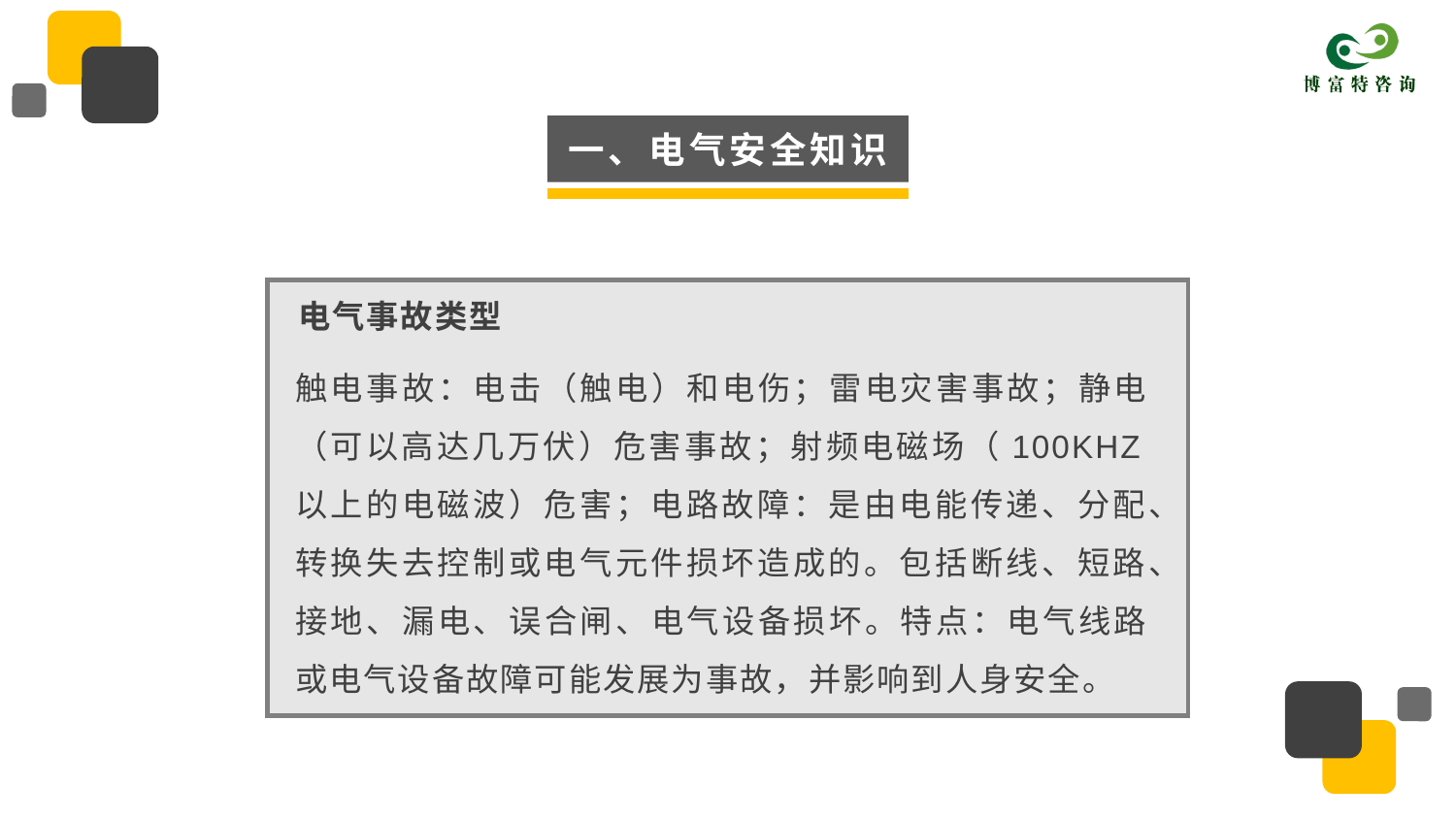

一、电气安全知识

电气事故类型
触电事故：电击（触电）和电伤；雷电灾害事故；静电（可以高达几万伏）危害事故；射频电磁场（100KHZ以上的电磁波）危害；电路故障：是由电能传递、分配、转换失去控制或电气元件损坏造成的。包括断线、短路、接地、漏电、误合闸、电气设备损坏。特点：电气线路或电气设备故障可能发展为事故，并影响到人身安全。